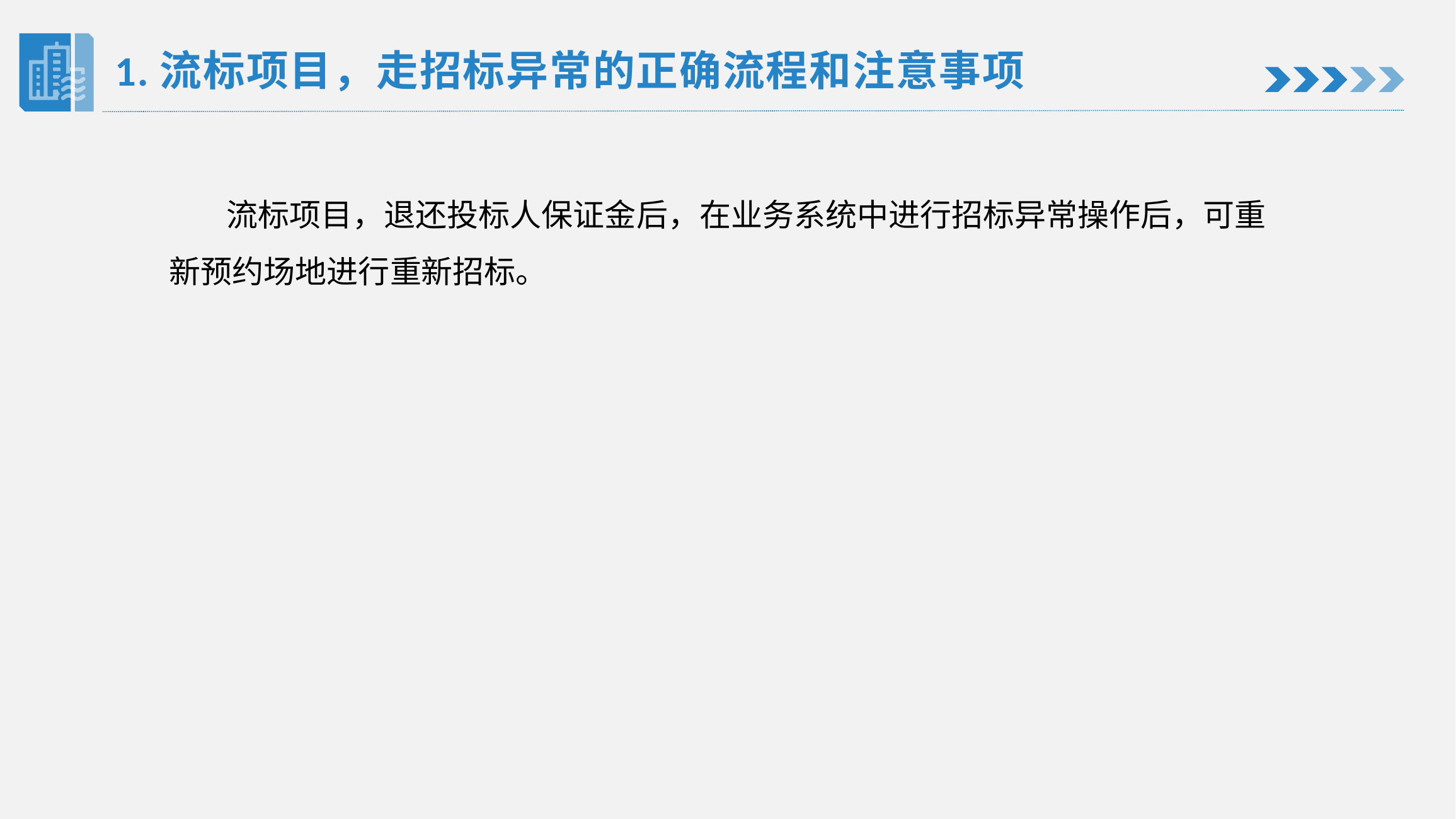

1.流标项目，走招标异常的正确流程和注意事项
       流标项目，退还投标人保证金后，在业务系统中进行招标异常操作后，可重新预约场地进行重新招标。